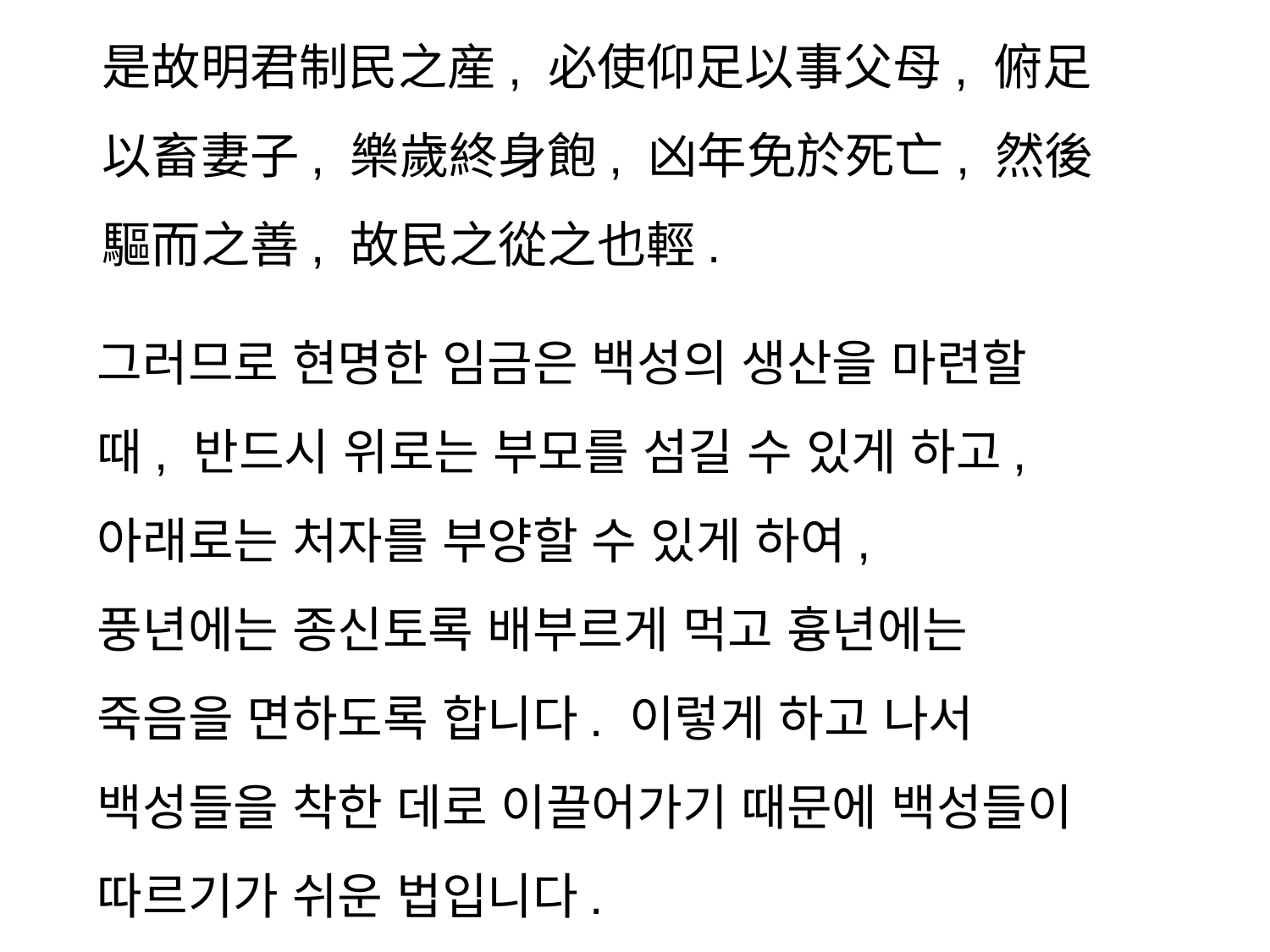

是故明君制民之産, 必使仰足以事父母, 俯足以畜妻子, 樂歲終身飽, 凶年免於死亡, 然後驅而之善, 故民之從之也輕.
그러므로 현명한 임금은 백성의 생산을 마련할 때, 반드시 위로는 부모를 섬길 수 있게 하고, 아래로는 처자를 부양할 수 있게 하여, 풍년에는 종신토록 배부르게 먹고 흉년에는 죽음을 면하도록 합니다. 이렇게 하고 나서 백성들을 착한 데로 이끌어가기 때문에 백성들이 따르기가 쉬운 법입니다.